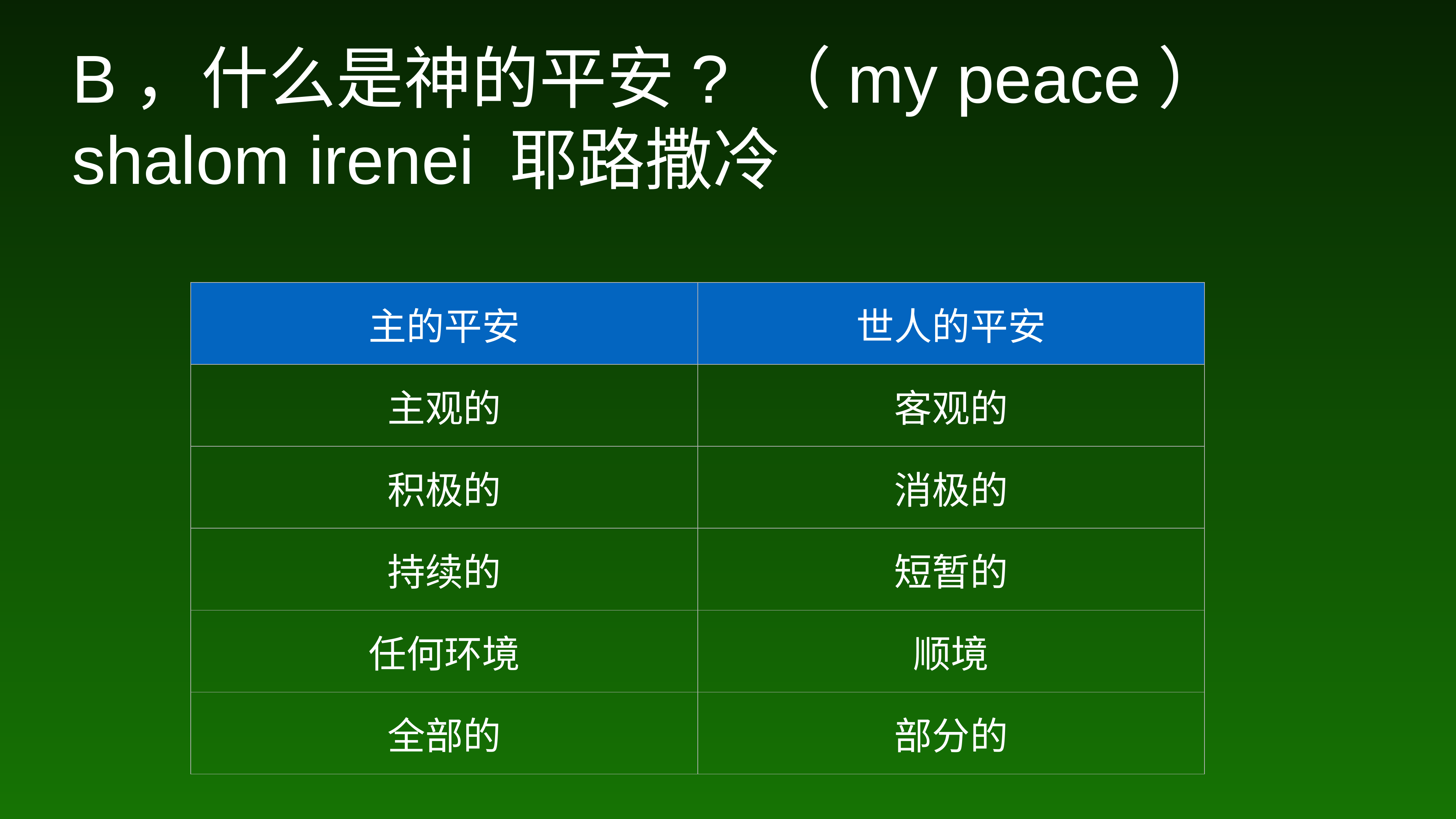

# B，什么是神的平安? （my peace）
shalom irenei 耶路撒冷
| 主的平安 | 世人的平安 |
| --- | --- |
| 主观的 | 客观的 |
| 积极的 | 消极的 |
| 持续的 | 短暂的 |
| 任何环境 | 顺境 |
| 全部的 | 部分的 |